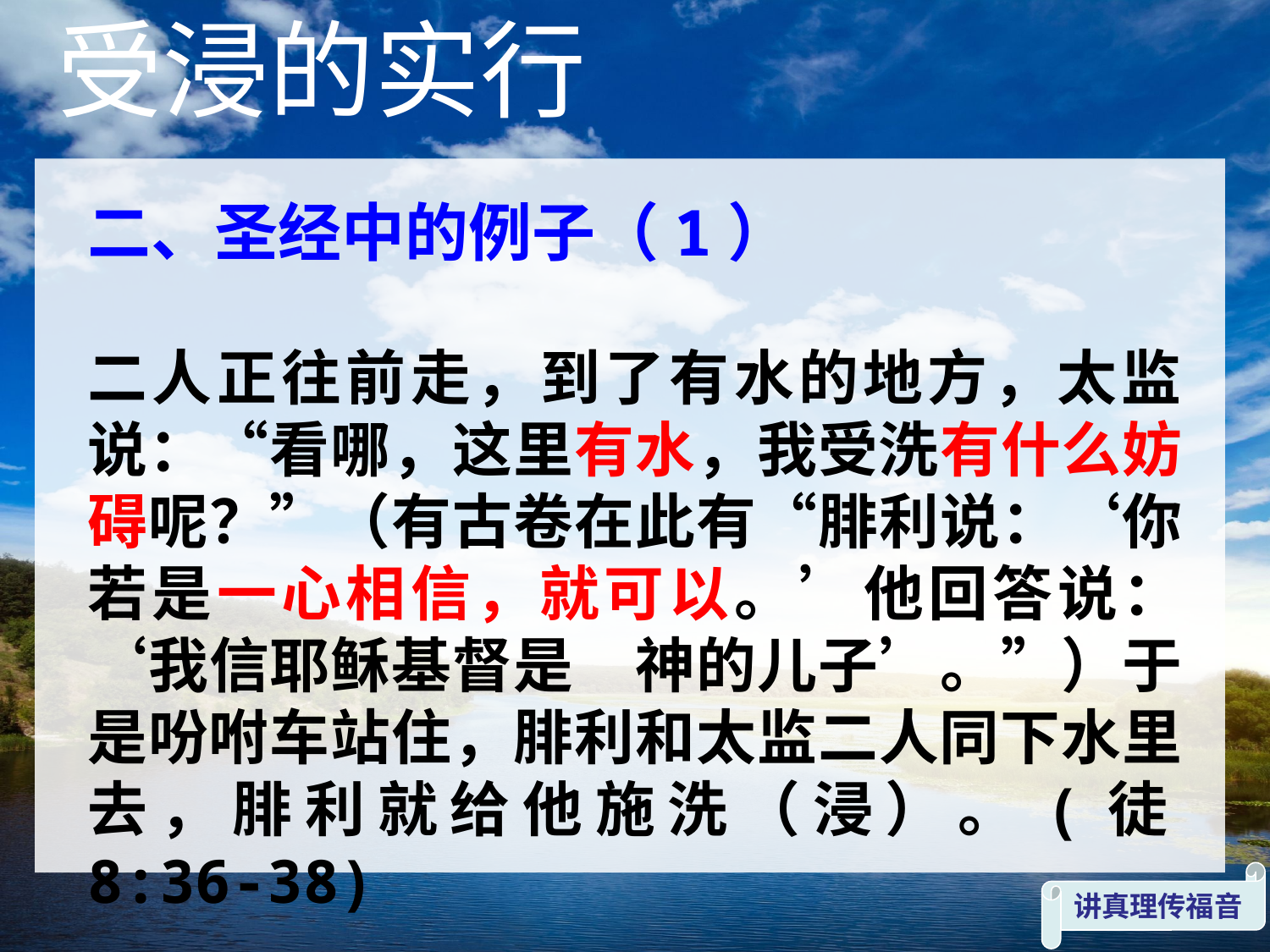

受浸的实行

二、圣经中的例子（1）

二人正往前走，到了有水的地方，太监说：“看哪，这里有水，我受洗有什么妨碍呢？”（有古卷在此有“腓利说：‘你若是一心相信，就可以。’他回答说：‘我信耶稣基督是　神的儿子’。”）于是吩咐车站住，腓利和太监二人同下水里去，腓利就给他施洗（浸）。(徒8:36-38)
讲真理传福音